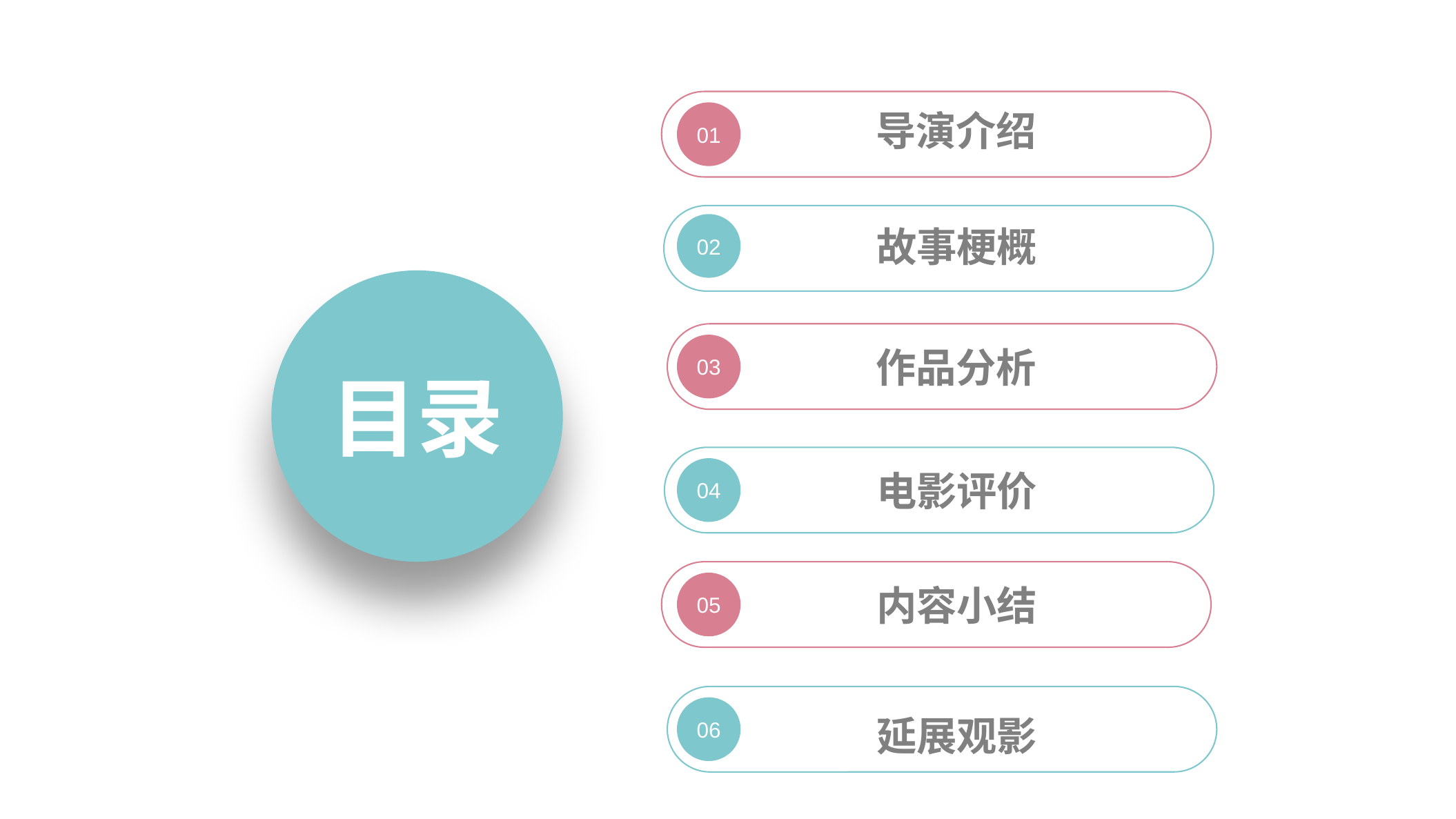

01
导演介绍

02
故事梗概
目录

03
作品分析

04
电影评价

05
内容小结

06
延展观影